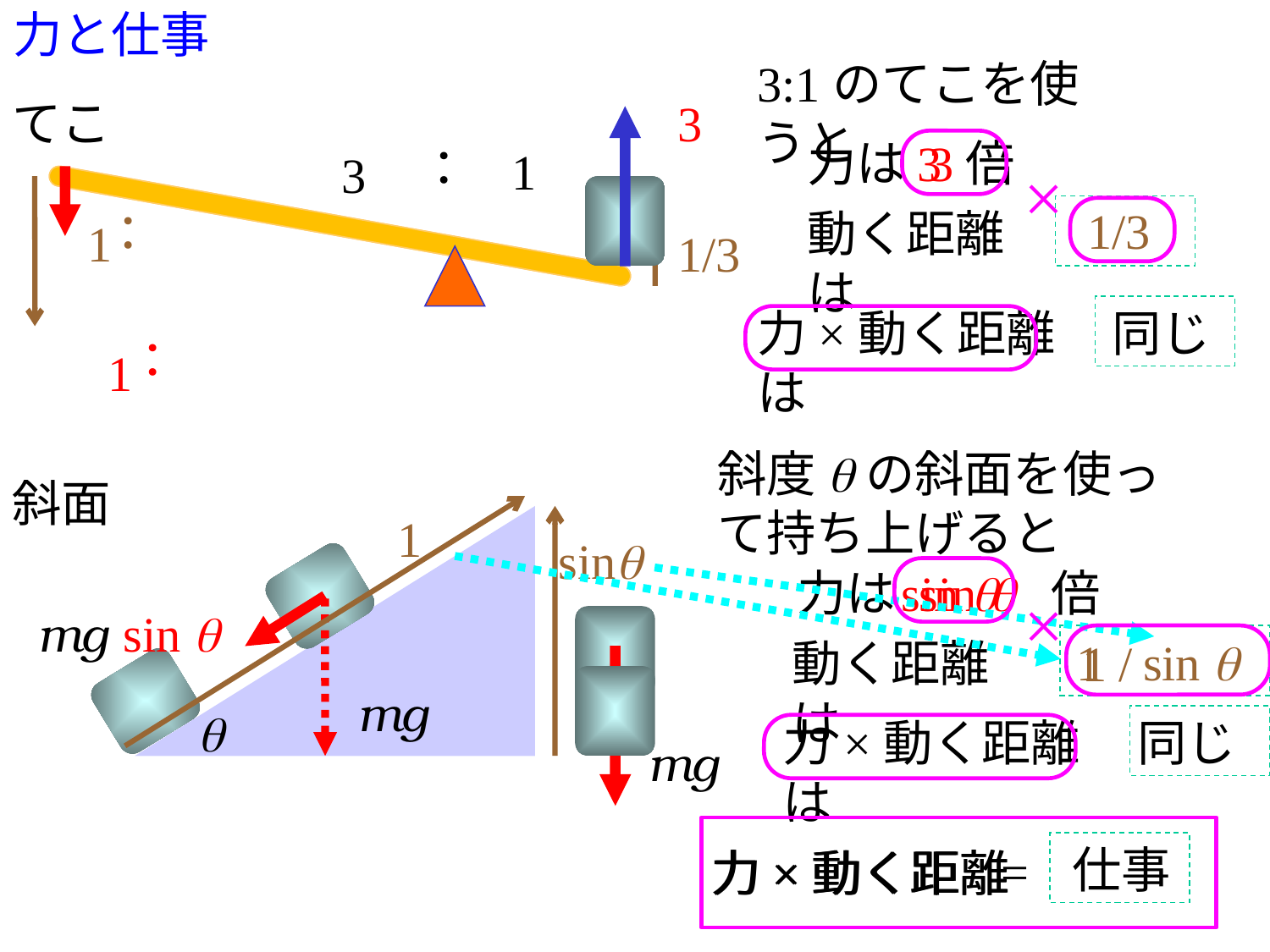

# 力と仕事
3:1のてこを使うと
てこ
3

力は 3倍
3

：
1
3
×

1/3
動く距離は

：

1

1/3

力×動く距離は

同じ

：
1
斜度θの斜面を使って持ち上げると
斜面

1

sinθ

力は sin θ 倍
sin θ

×
mg sin θ

1

sin θ
動く距離は
1 /

mg
θ
力×動く距離は
同じ

mg

仕事
=
力×動く距離
力×動く距離